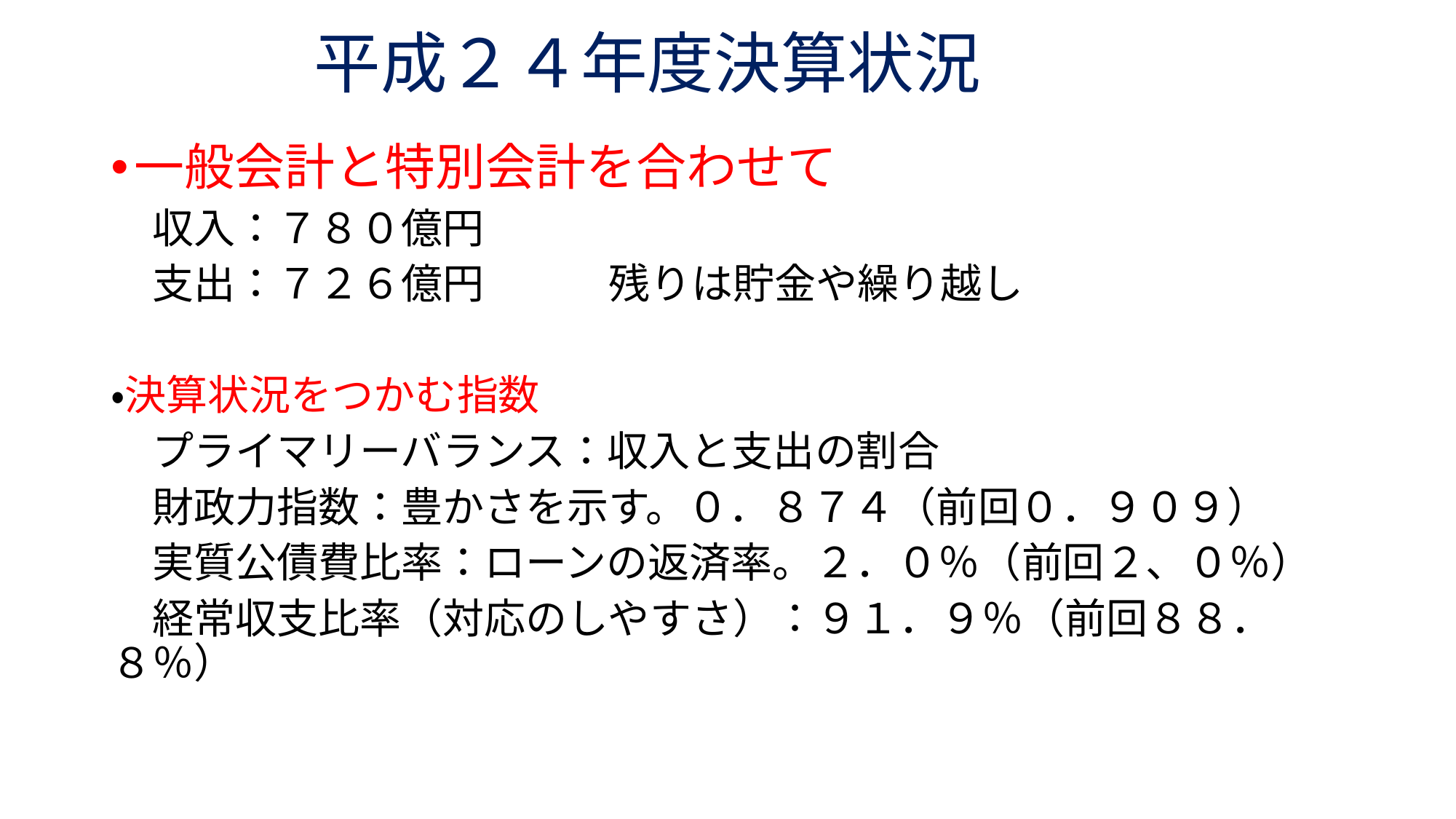

# 平成２４年度決算状況
一般会計と特別会計を合わせて
　収入：７８０億円
　支出：７２６億円　　　残りは貯金や繰り越し

・決算状況をつかむ指数
　プライマリーバランス：収入と支出の割合
　財政力指数：豊かさを示す。０．８７４（前回０．９０９）
　実質公債費比率：ローンの返済率。２．０％（前回２、０％）
　経常収支比率（対応のしやすさ）：９１．９％（前回８８．８％）